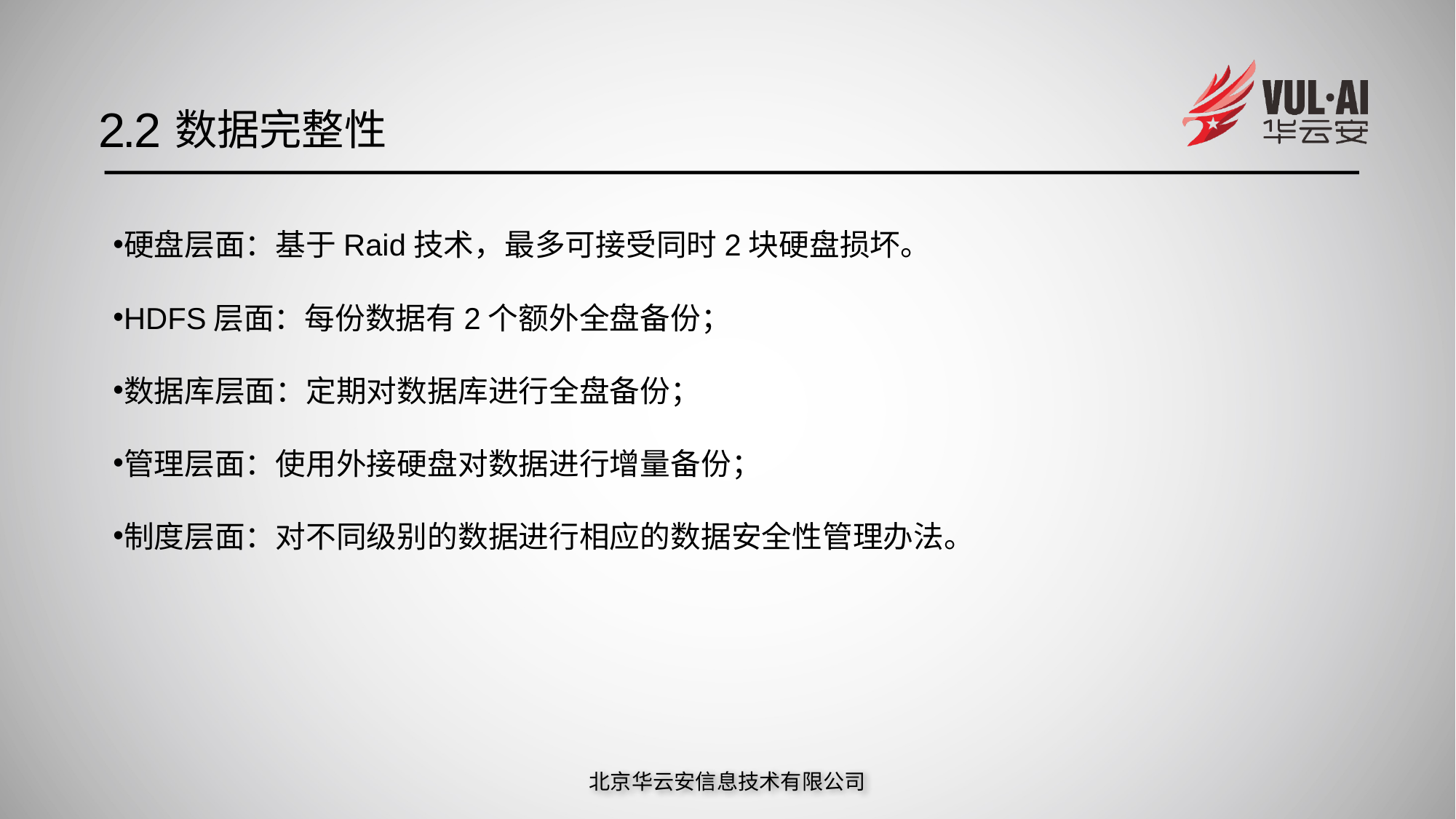

2.2
数据完整性
硬盘层面：基于Raid技术，最多可接受同时2块硬盘损坏。
HDFS层面：每份数据有2个额外全盘备份；
数据库层面：定期对数据库进行全盘备份；
管理层面：使用外接硬盘对数据进行增量备份；
制度层面：对不同级别的数据进行相应的数据安全性管理办法。

北京华云安信息技术有限公司
10